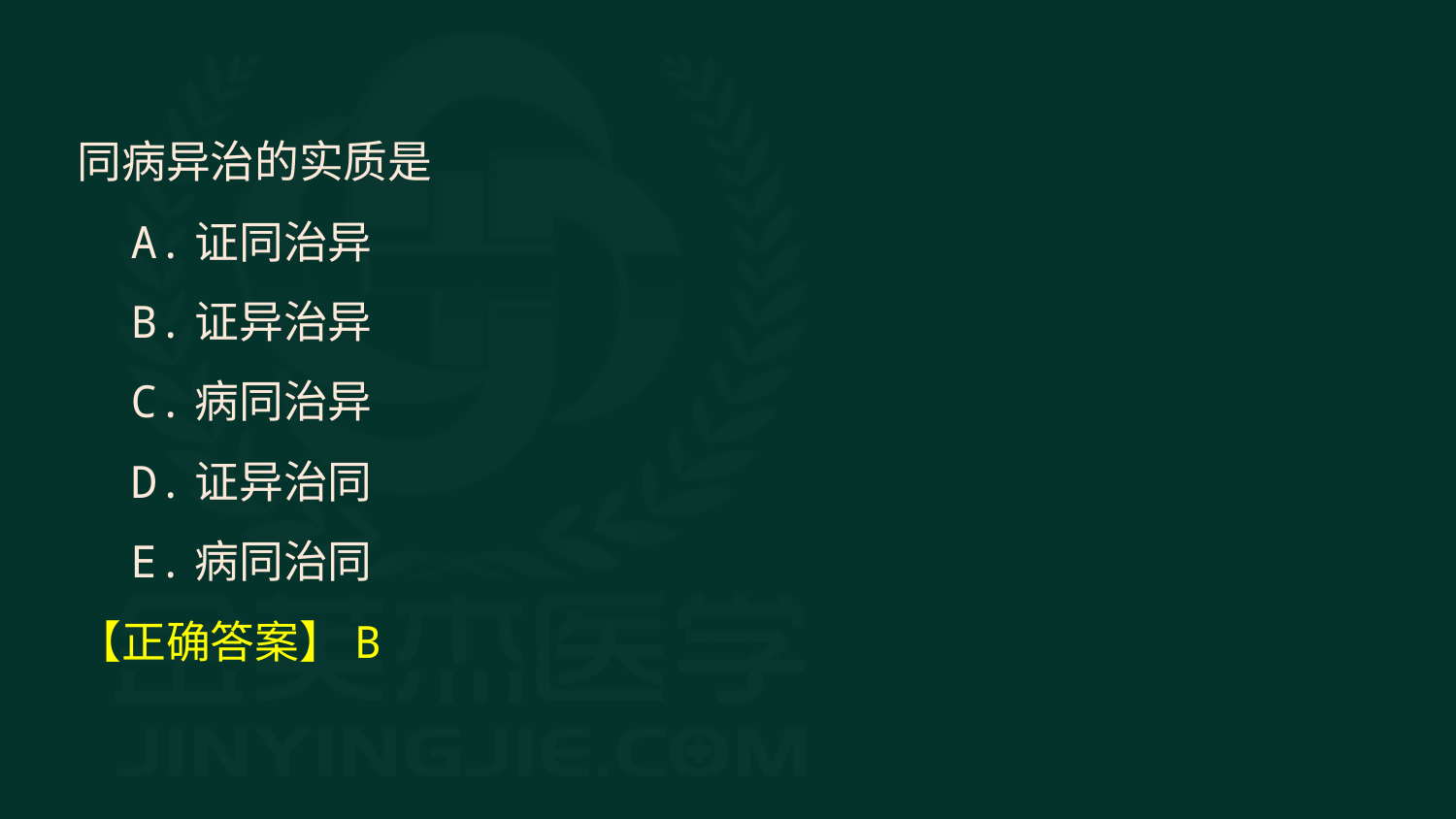

同病异治的实质是
  A.证同治异
  B.证异治异
  C.病同治异
  D.证异治同
  E.病同治同
【正确答案】B